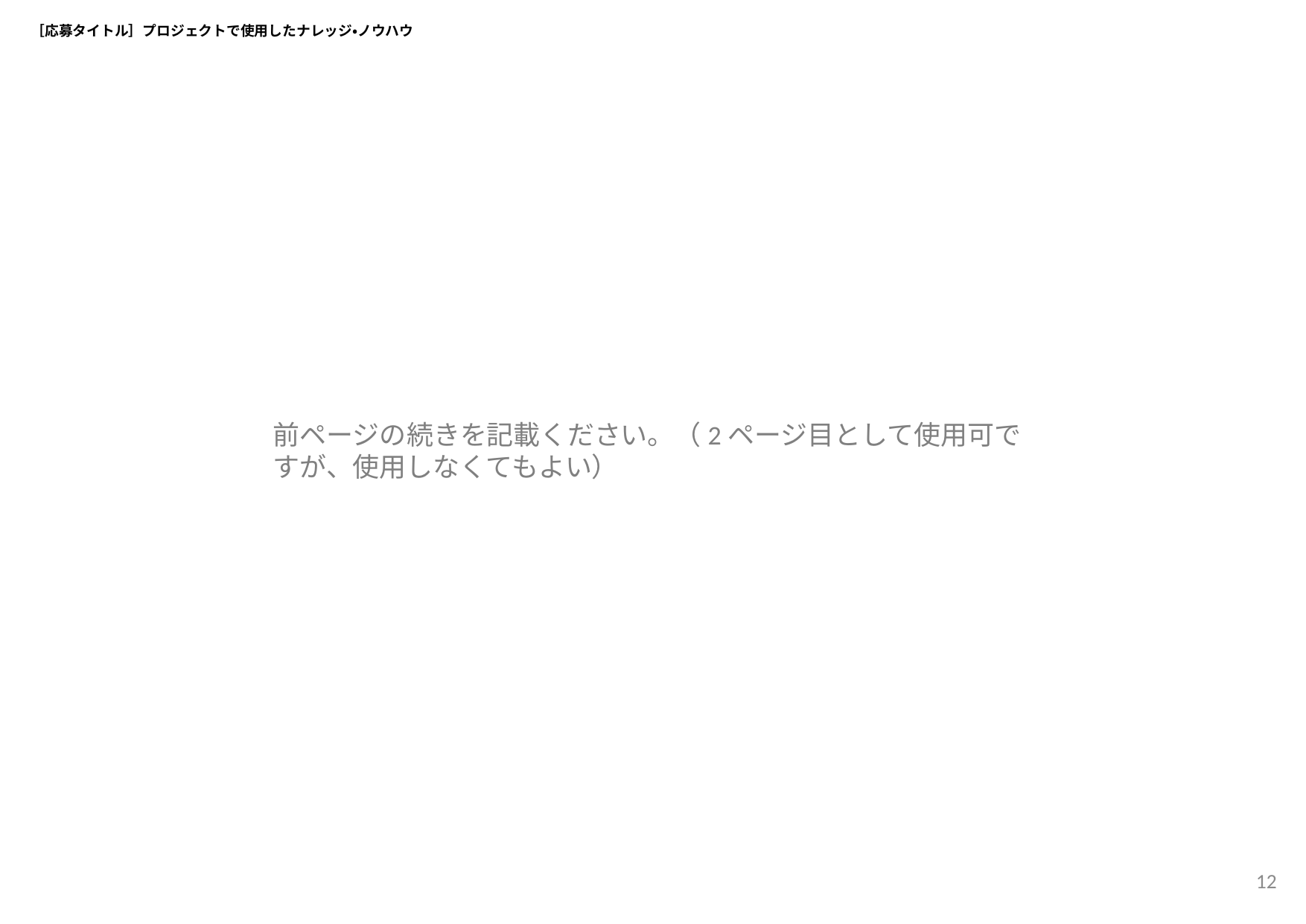

# ［応募タイトル］プロジェクトで使用したナレッジ・ノウハウ
前ページの続きを記載ください。（2ページ目として使用可ですが、使用しなくてもよい）
12